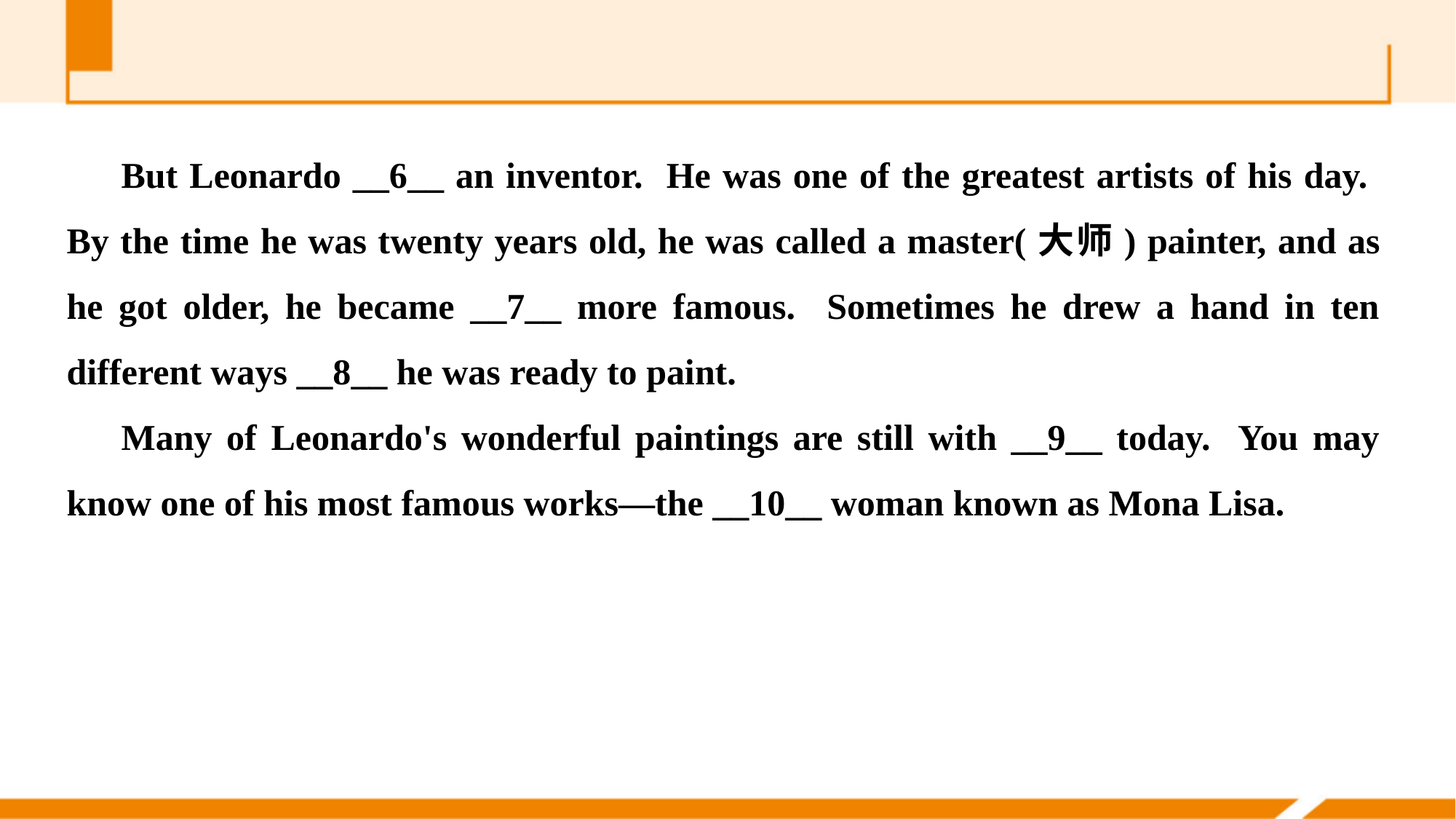

But Leonardo __6__ an inventor.  He was one of the greatest artists of his day.  By the time he was twenty years old, he was called a master(大师) painter, and as he got older, he became __7__ more famous.  Sometimes he drew a hand in ten different ways __8__ he was ready to paint.
Many of Leonardo's wonderful paintings are still with __9__ today.  You may know one of his most famous works—the __10__ woman known as Mona Lisa.